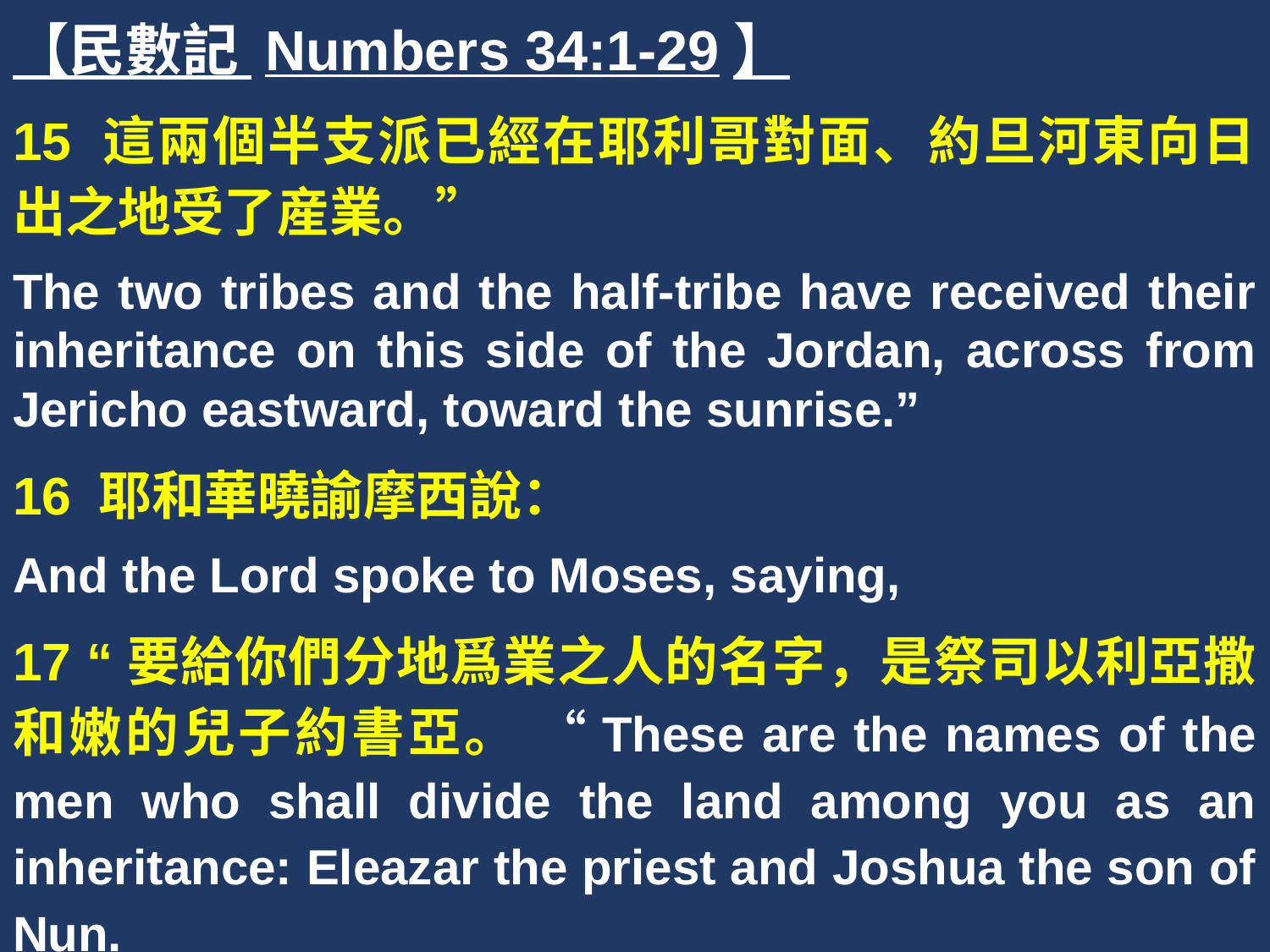

【民數記 Numbers 34:1-29】
15 這兩個半支派已經在耶利哥對面、約旦河東向日出之地受了産業。”
The two tribes and the half-tribe have received their inheritance on this side of the Jordan, across from Jericho eastward, toward the sunrise.”
16 耶和華曉諭摩西說：
And the Lord spoke to Moses, saying,
17 “要給你們分地爲業之人的名字，是祭司以利亞撒和嫩的兒子約書亞。 “These are the names of the men who shall divide the land among you as an inheritance: Eleazar the priest and Joshua the son of Nun.